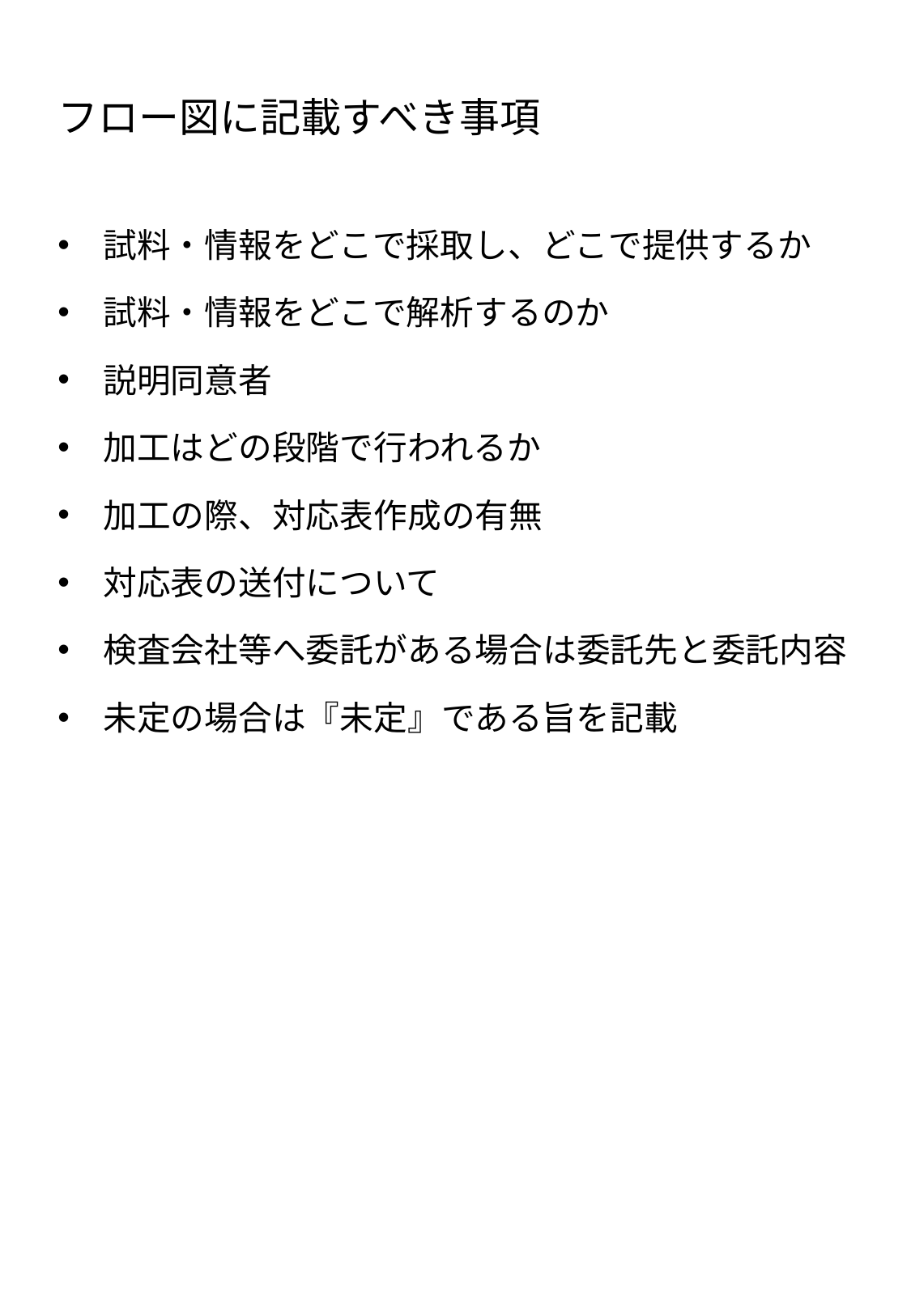

フロー図に記載すべき事項

試料・情報をどこで採取し、どこで提供するか
試料・情報をどこで解析するのか
説明同意者
加工はどの段階で行われるか
加工の際、対応表作成の有無
対応表の送付について
検査会社等へ委託がある場合は委託先と委託内容
未定の場合は『未定』である旨を記載